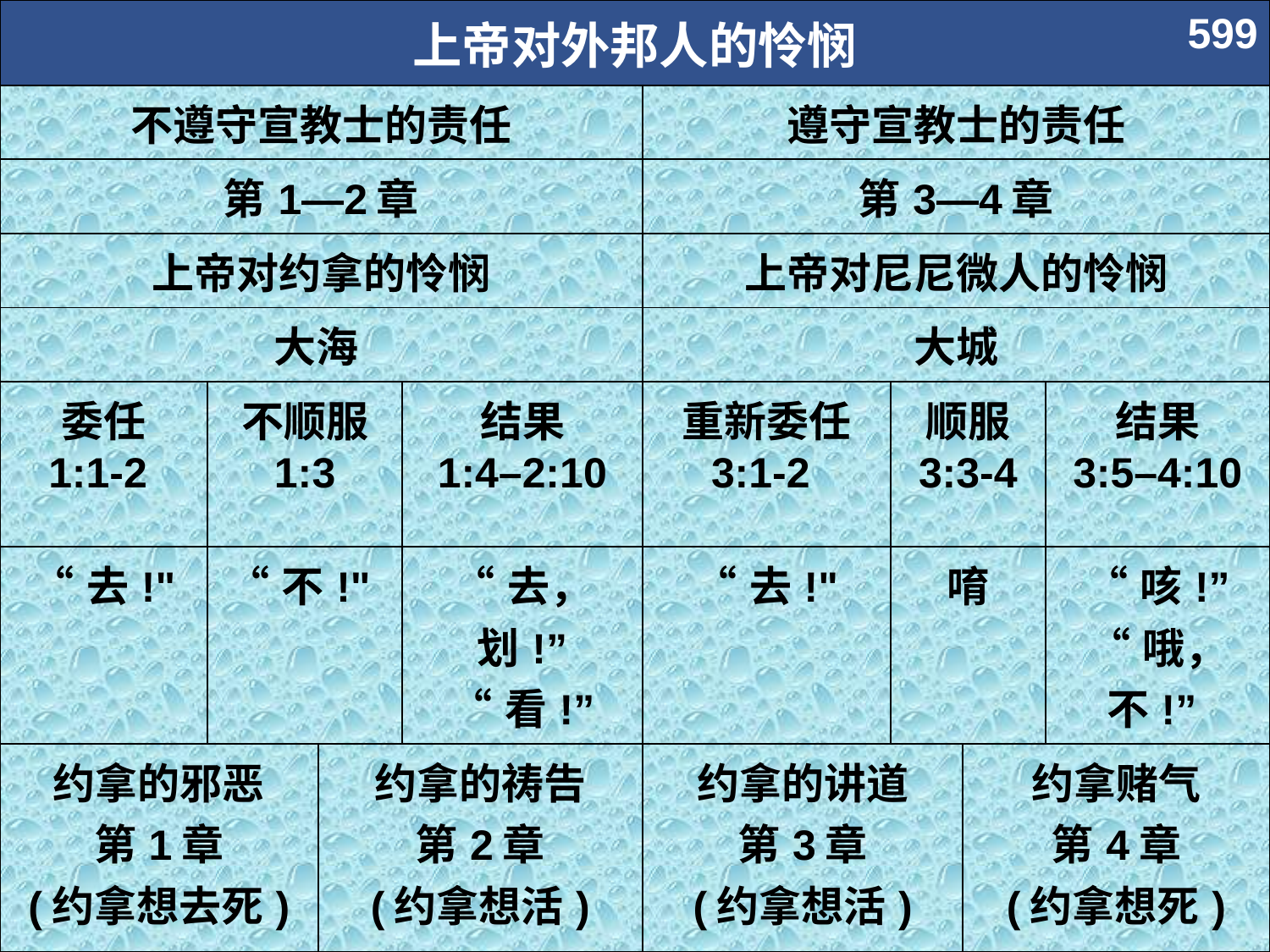

| 上帝对外邦人的怜悯 |  |  |  |  |  |  |  |
| --- | --- | --- | --- | --- | --- | --- | --- |
| 不遵守宣教士的责任 |  |  |  | 遵守宣教士的责任 |  |  |  |
| 第1—2章 |  |  |  | 第3—4章 |  |  |  |
| 上帝对约拿的怜悯 |  |  |  | 上帝对尼尼微人的怜悯 |  |  |  |
| 大海 |  |  |  | 大城 |  |  |  |
| 委任 1:1-2 | 不顺服 1:3 |  | 结果 1:4–2:10 | 重新委任 3:1-2 | 顺服 3:3-4 |  | 结果 3:5–4:10 |
| “去!" | “不!" |  | “去，划!” “看!” | “去!" | 唷 |  | “咳!” “哦，不!” |
| 约拿的邪恶 第1章 (约拿想去死) |  | 约拿的祷告 第2章 (约拿想活) |  | 约拿的讲道 第3章 (约拿想活) |  | 约拿赌气 第4章 (约拿想死) |  |
| 约主前 760 年 |  |  |  |  |  |  |  |
599
# Book Chart